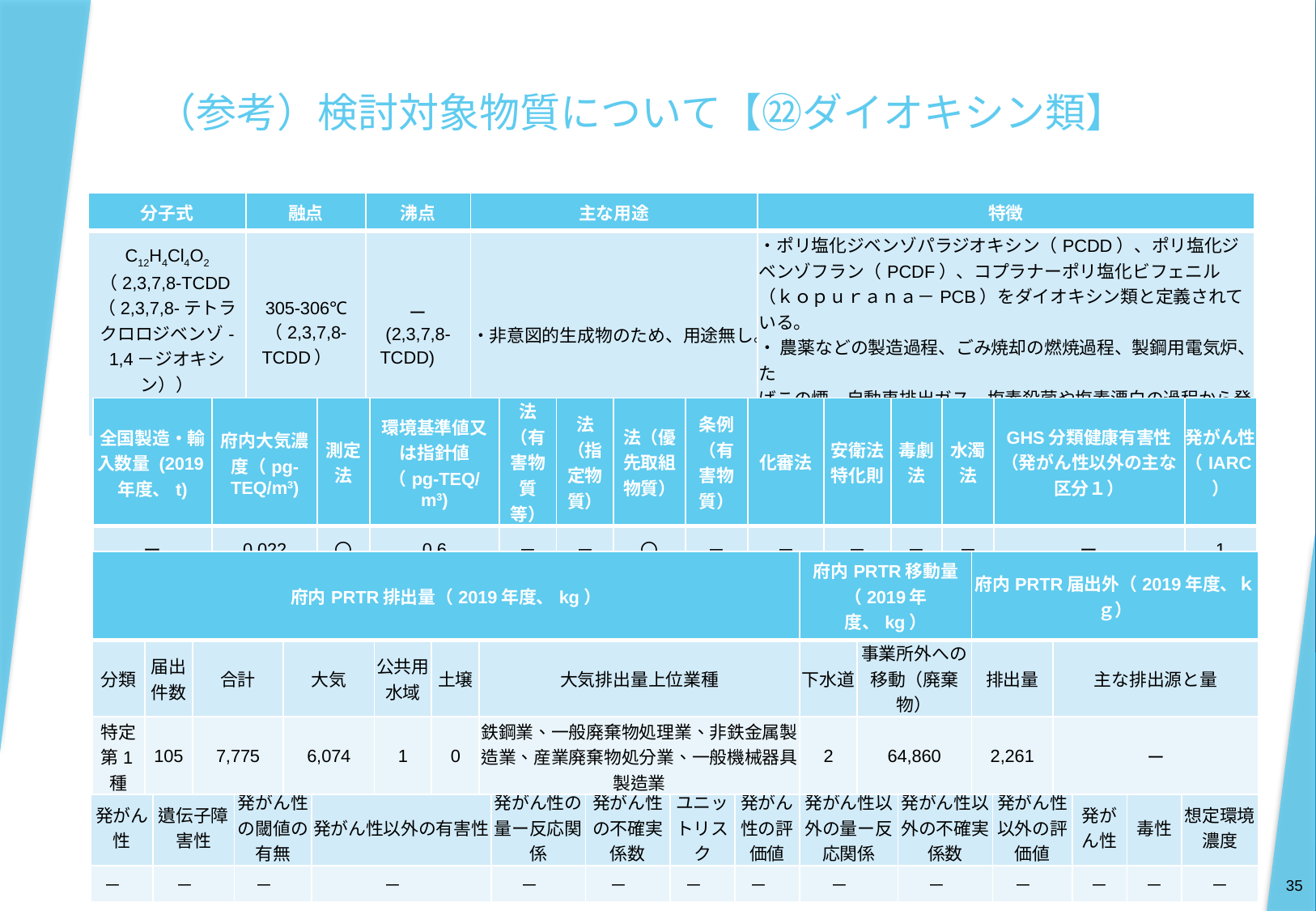

# （参考）検討対象物質について【㉒ダイオキシン類】
| 分子式 | 融点 | 沸点 | 主な用途 | 特徴 |
| --- | --- | --- | --- | --- |
| C12H4Cl4O2 （2,3,7,8-TCDD（2,3,7,8-テトラクロロジベンゾ-1,4－ジオキシン）） 等220種類以上 | 305-306℃（2,3,7,8-TCDD） | ー (2,3,7,8-TCDD) | ・非意図的生成物のため、用途無し。 | ・ポリ塩化ジベンゾパラジオキシン（PCDD）、ポリ塩化ジベンゾフラン（PCDF）、コプラナーポリ塩化ビフェニル（ｋｏｐｕｒａｎａ－PCB）をダイオキシン類と定義されている。 ・ 農薬などの製造過程、ごみ焼却の燃焼過程、製鋼用電気炉、た ばこの煙、自動車排出ガス、塩素殺菌や塩素漂白の過程から発生する。 |
| 全国製造・輸入数量 (2019年度、t) | 府内大気濃度（pg-TEQ/m3) | 測定法 | 環境基準値又は指針値（pg-TEQ/m3) | 法（有害物質等） | 法（指定物質） | 法（優先取組物質） | 条例（有害物質） | 化審法 | 安衛法 特化則 | 毒劇法 | 水濁法 | GHS分類健康有害性（発がん性以外の主な区分１） | 発がん性 （IARC） |
| --- | --- | --- | --- | --- | --- | --- | --- | --- | --- | --- | --- | --- | --- |
| ー | 0.022 | 〇 | 0.6 | － | － | 〇 | － | － | － | － | － | ー | 1 |

| 府内PRTR排出量（2019年度、kg） |  |  |  |  |  |  | 府内PRTR移動量（2019年度、kg） |  | 府内PRTR届出外（2019年度、ｋｇ） |  |
| --- | --- | --- | --- | --- | --- | --- | --- | --- | --- | --- |
| 分類 | 届出件数 | 合計 | 大気 | 公共用水域 | 土壌 | 大気排出量上位業種 | 下水道 | 事業所外への移動（廃棄物） | 排出量 | 主な排出源と量 |
| 特定第1種 | 105 | 7,775 | 6,074 | 1 | 0 | 鉄鋼業、一般廃棄物処理業、非鉄金属製造業、産業廃棄物処分業、一般機械器具製造業 | 2 | 64,860 | 2,261 | ー |
| 中央環境審議会での検討 |  |  |  |  |  |  |  |  |  |  | 条例制定時の検討 |  |  |
| --- | --- | --- | --- | --- | --- | --- | --- | --- | --- | --- | --- | --- | --- |
| 発がん性 | 遺伝子障害性 | 発がん性の閾値の有無 | 発がん性以外の有害性 | 発がん性の量ー反応関係 | 発がん性の不確実係数 | ユニットリスク | 発がん性の評価値 | 発がん性以外の量ー反応関係 | 発がん性以外の不確実係数 | 発がん性以外の評価値 | 発がん性 | 毒性 | 想定環境濃度 |
| － | － | － | － | － | － | － | － | － | － | － | － | － | － |
35